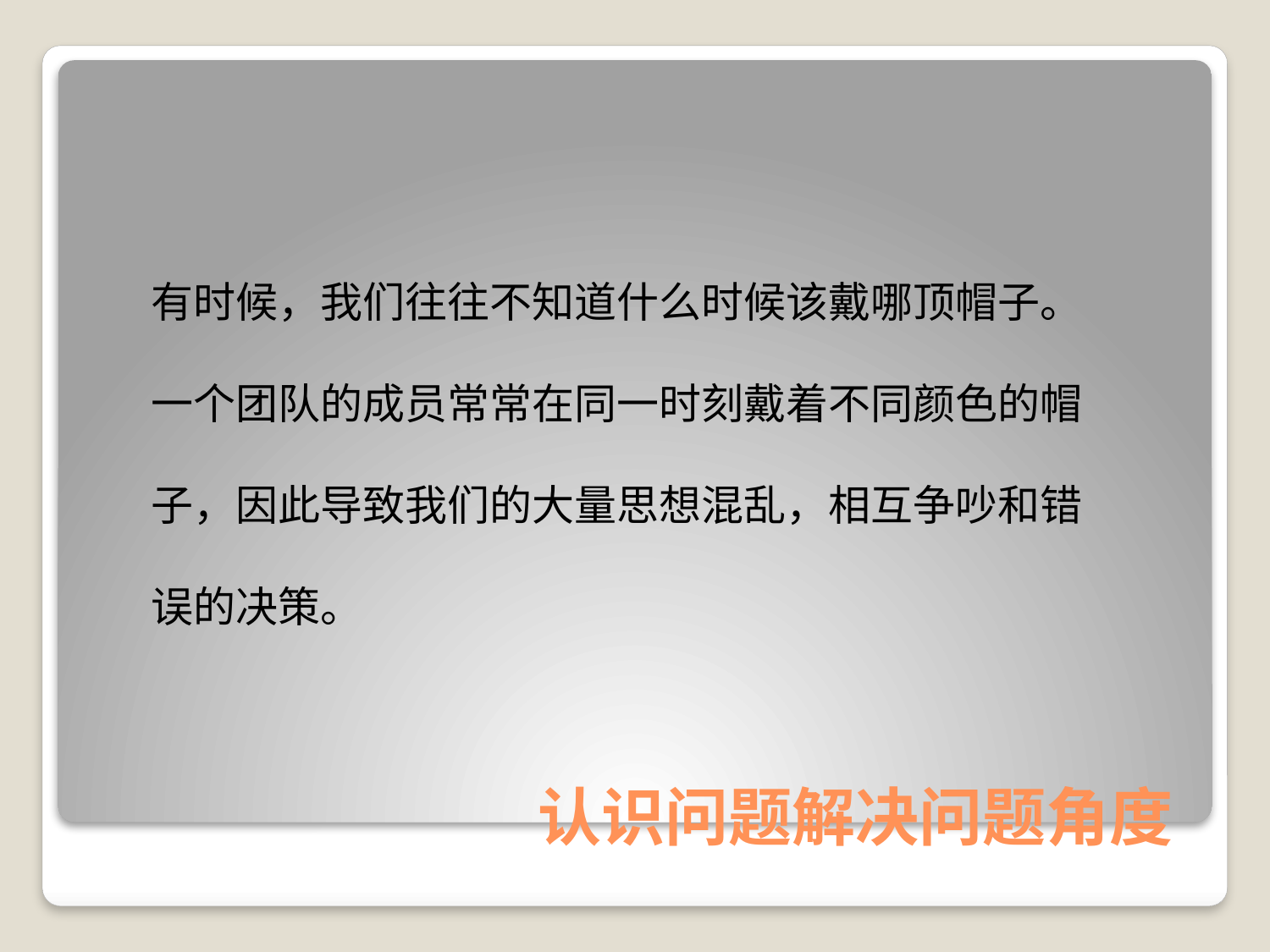

有时候，我们往往不知道什么时候该戴哪顶帽子。一个团队的成员常常在同一时刻戴着不同颜色的帽子，因此导致我们的大量思想混乱，相互争吵和错误的决策。
# 认识问题解决问题角度